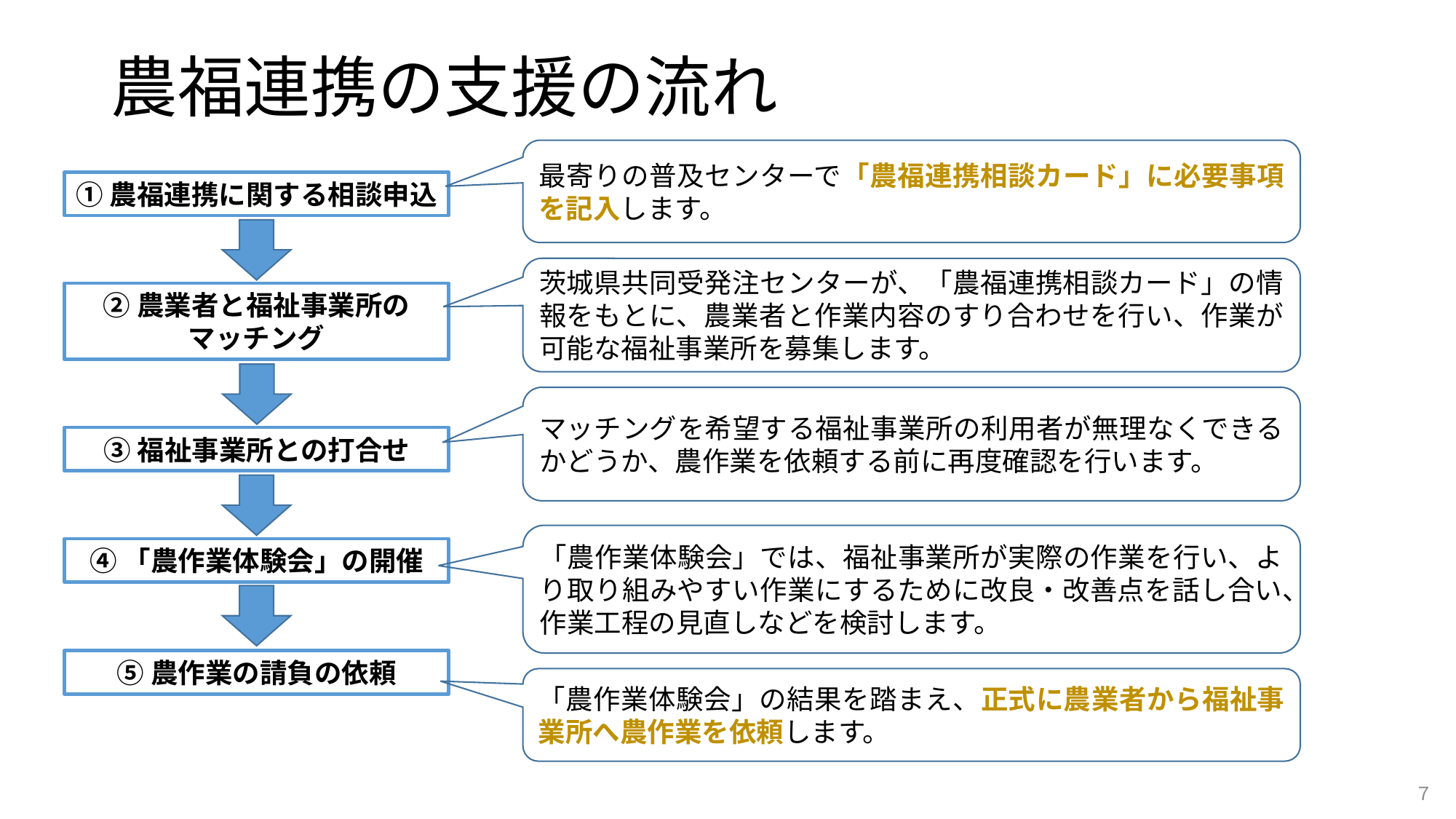

# 農福連携の支援の流れ
最寄りの普及センターで「農福連携相談カード」に必要事項を記入します。
①農福連携に関する相談申込

茨城県共同受発注センターが、「農福連携相談カード」の情報をもとに、農業者と作業内容のすり合わせを行い、作業が可能な福祉事業所を募集します。
②農業者と福祉事業所の
マッチング

マッチングを希望する福祉事業所の利用者が無理なくできるかどうか、農作業を依頼する前に再度確認を行います。
③福祉事業所との打合せ

「農作業体験会」では、福祉事業所が実際の作業を行い、より取り組みやすい作業にするために改良・改善点を話し合い、作業工程の見直しなどを検討します。
④「農作業体験会」の開催

⑤農作業の請負の依頼
「農作業体験会」の結果を踏まえ、正式に農業者から福祉事業所へ農作業を依頼します。
７